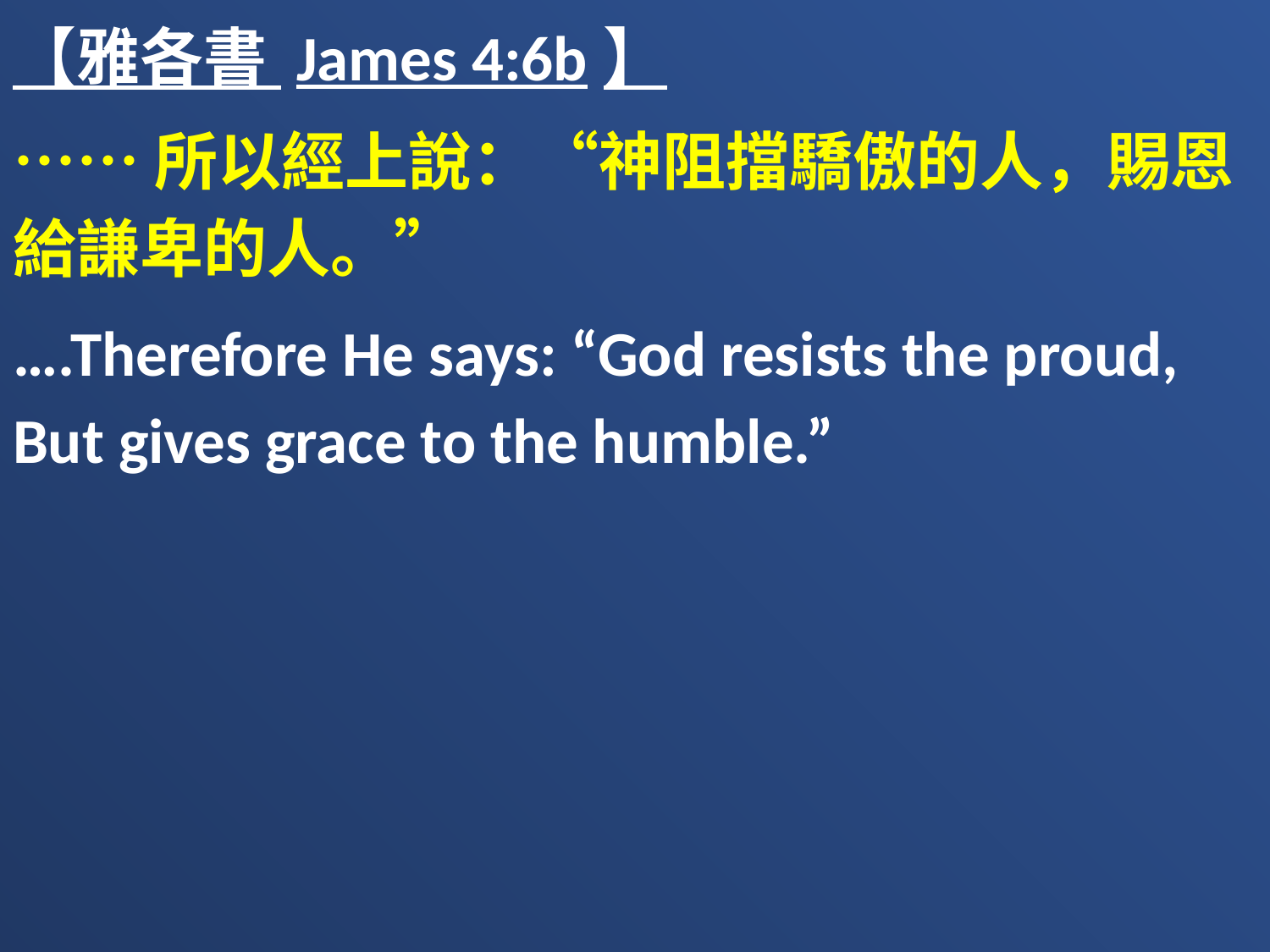

【雅各書 James 4:6b】
……所以經上說：“神阻擋驕傲的人，賜恩給謙卑的人。”
….Therefore He says: “God resists the proud, But gives grace to the humble.”